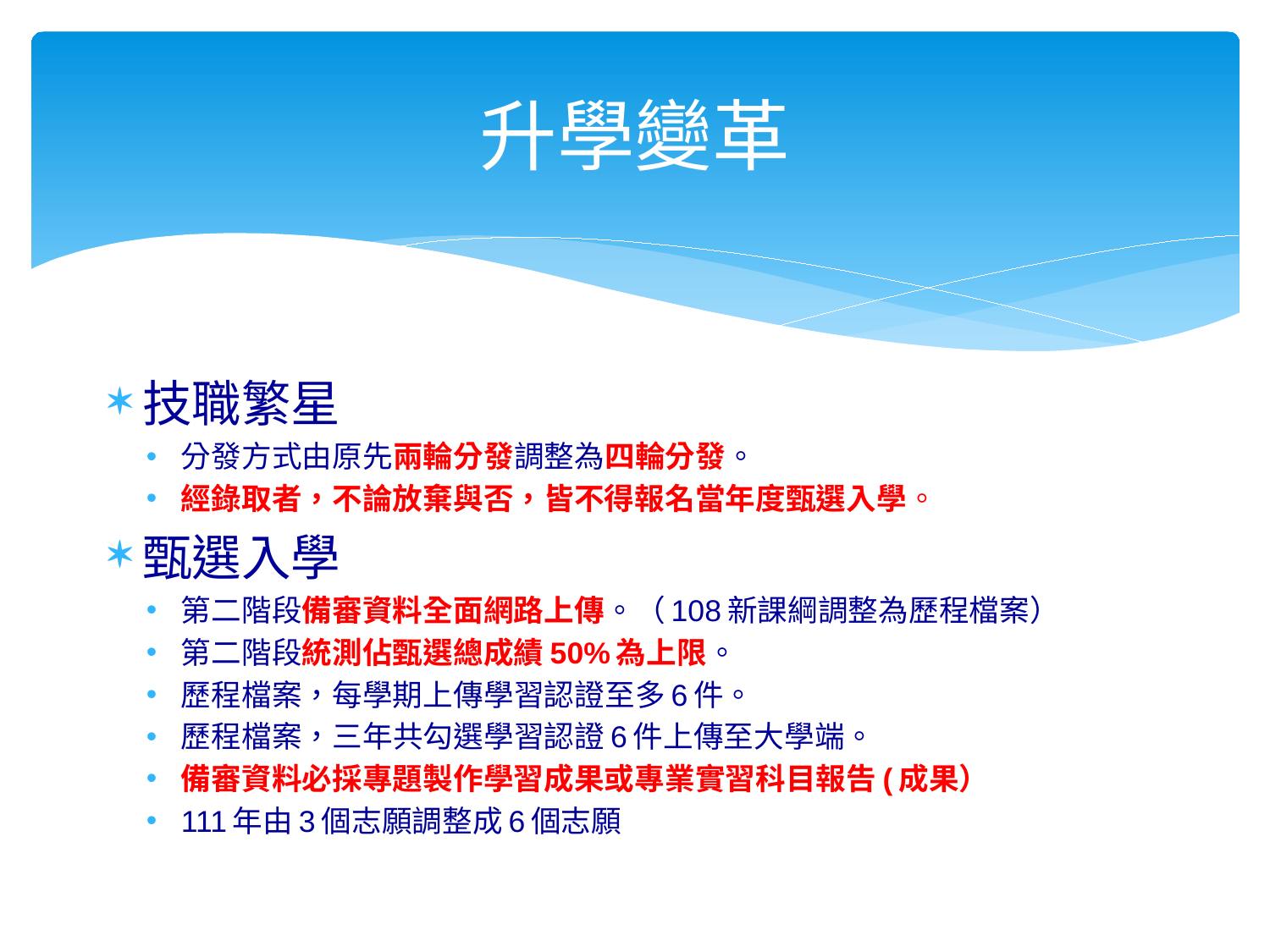

# 升學變革
技職繁星
分發方式由原先兩輪分發調整為四輪分發。
經錄取者，不論放棄與否，皆不得報名當年度甄選入學。
甄選入學
第二階段備審資料全面網路上傳。（108新課綱調整為歷程檔案）
第二階段統測佔甄選總成績50%為上限。
歷程檔案，每學期上傳學習認證至多6件。
歷程檔案，三年共勾選學習認證6件上傳至大學端。
備審資料必採專題製作學習成果或專業實習科目報告(成果）
111年由3個志願調整成6個志願